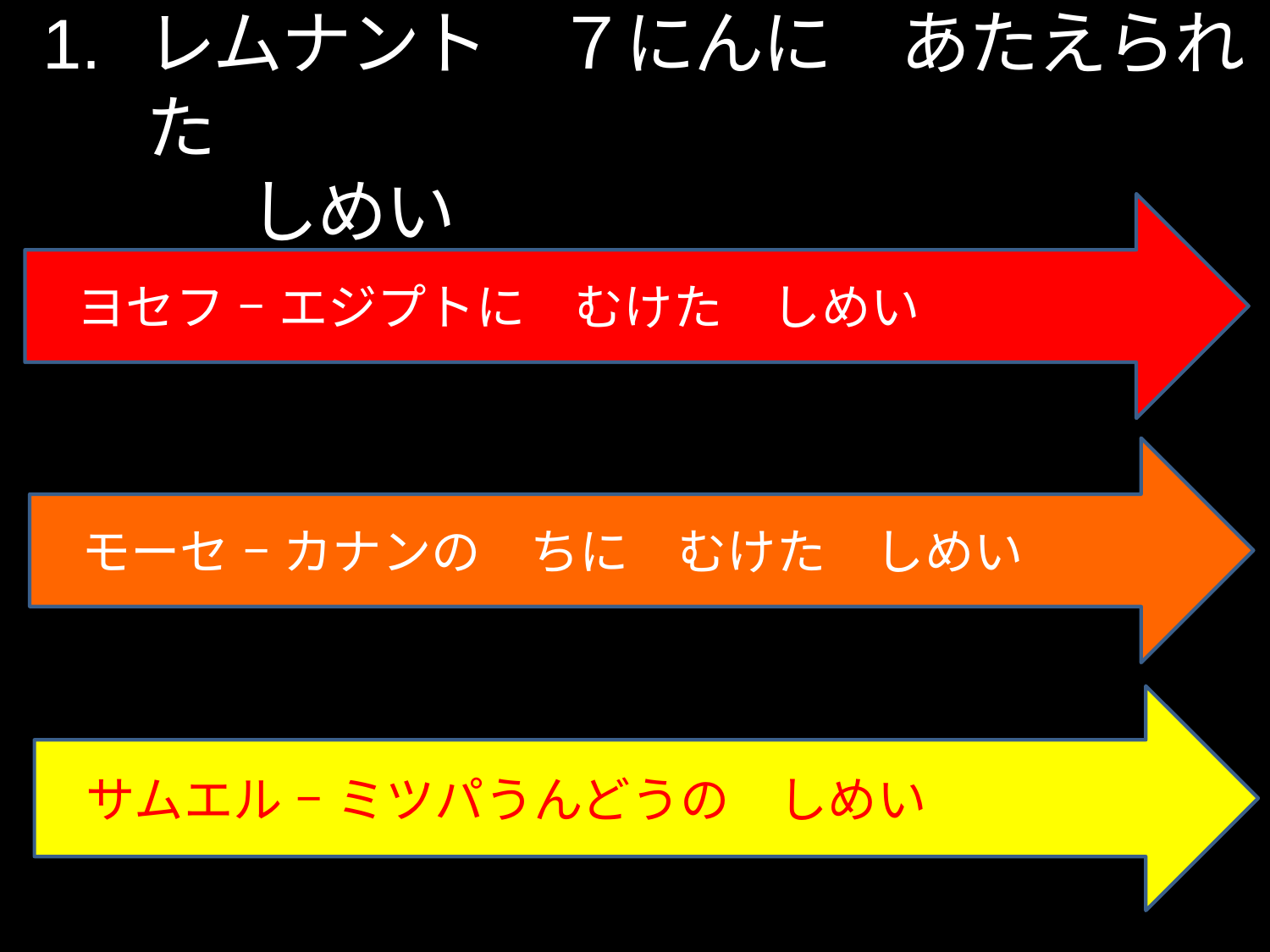

レムナント　７にんに　あたえられた
　　　しめい
  ヨセフ – エジプトに　むけた　しめい
  モーセ – カナンの　ちに　むけた　しめい
  サムエル – ミツパうんどうの　しめい